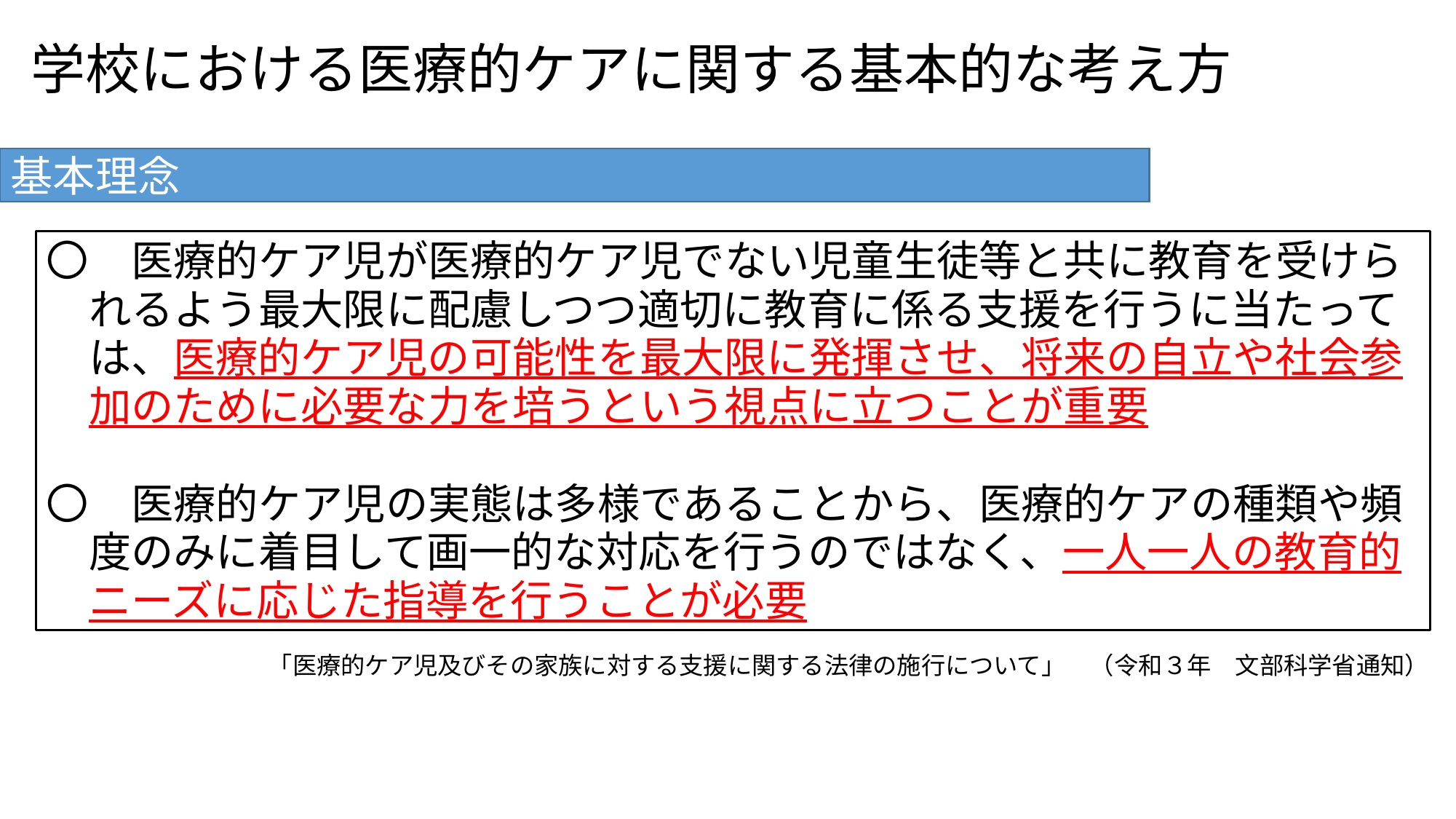

# 学校における医療的ケアに関する基本的な考え方
基本理念
〇　医療的ケア児が医療的ケア児でない児童生徒等と共に教育を受けら
　れるよう最大限に配慮しつつ適切に教育に係る支援を行うに当たって
　は、医療的ケア児の可能性を最大限に発揮させ、将来の自立や社会参
　加のために必要な力を培うという視点に立つことが重要

〇　医療的ケア児の実態は多様であることから、医療的ケアの種類や頻
　度のみに着目して画一的な対応を行うのではなく、一人一人の教育的
　ニーズに応じた指導を行うことが必要
「医療的ケア児及びその家族に対する支援に関する法律の施行について」　（令和３年　文部科学省通知）